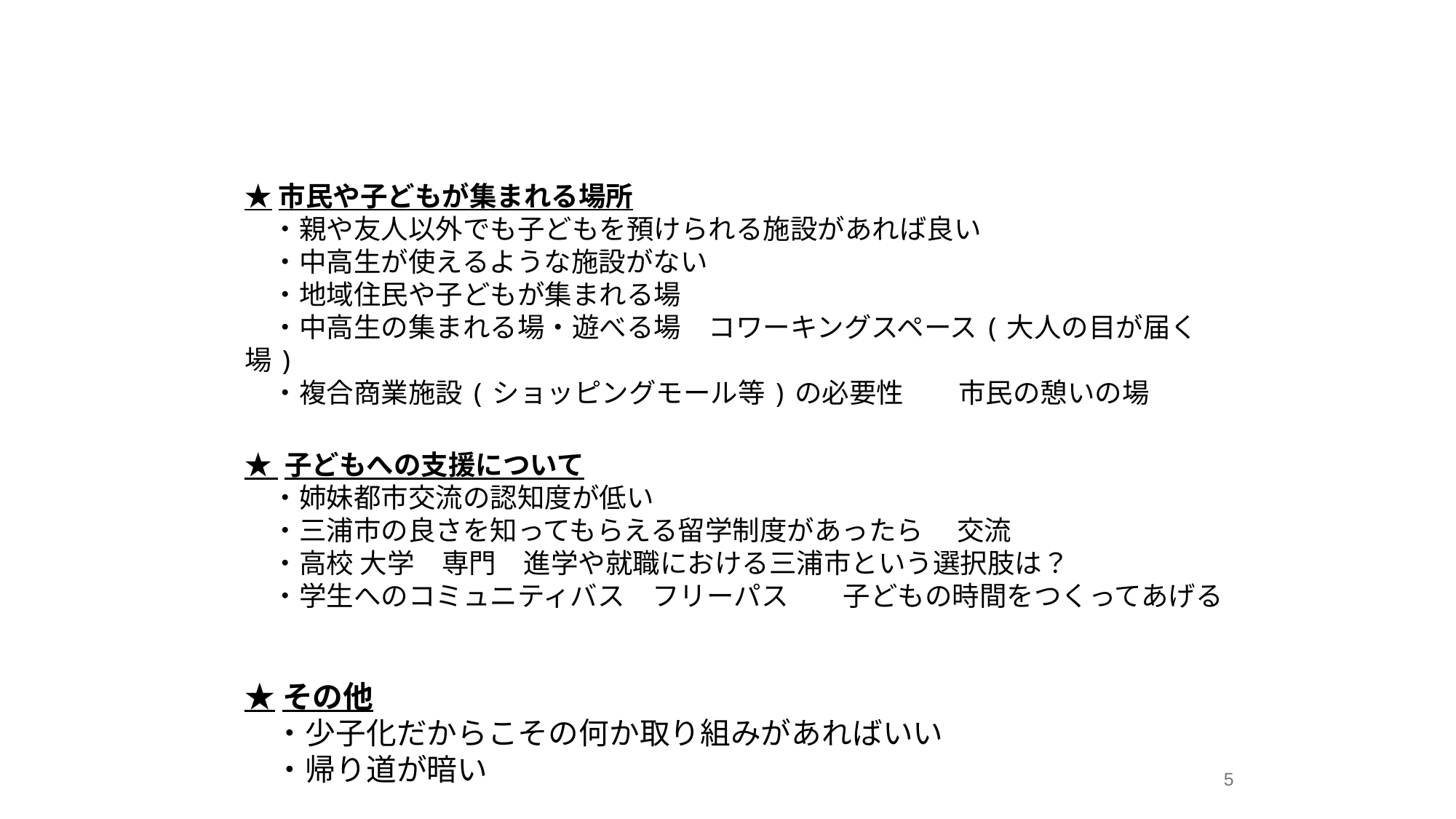

★市民や子どもが集まれる場所
　・親や友人以外でも子どもを預けられる施設があれば良い
　・中高生が使えるような施設がない
　・地域住民や子どもが集まれる場
　・中高生の集まれる場・遊べる場　コワーキングスペース(大人の目が届く場)
　・複合商業施設(ショッピングモール等)の必要性　　市民の憩いの場

★ 子どもへの支援について
　・姉妹都市交流の認知度が低い
　・三浦市の良さを知ってもらえる留学制度があったら 　交流
　・高校 大学　専門　進学や就職における三浦市という選択肢は？
　・学生へのコミュニティバス　フリーパス　　子どもの時間をつくってあげる

★その他
　・少子化だからこその何か取り組みがあればいい
　・帰り道が暗い

5